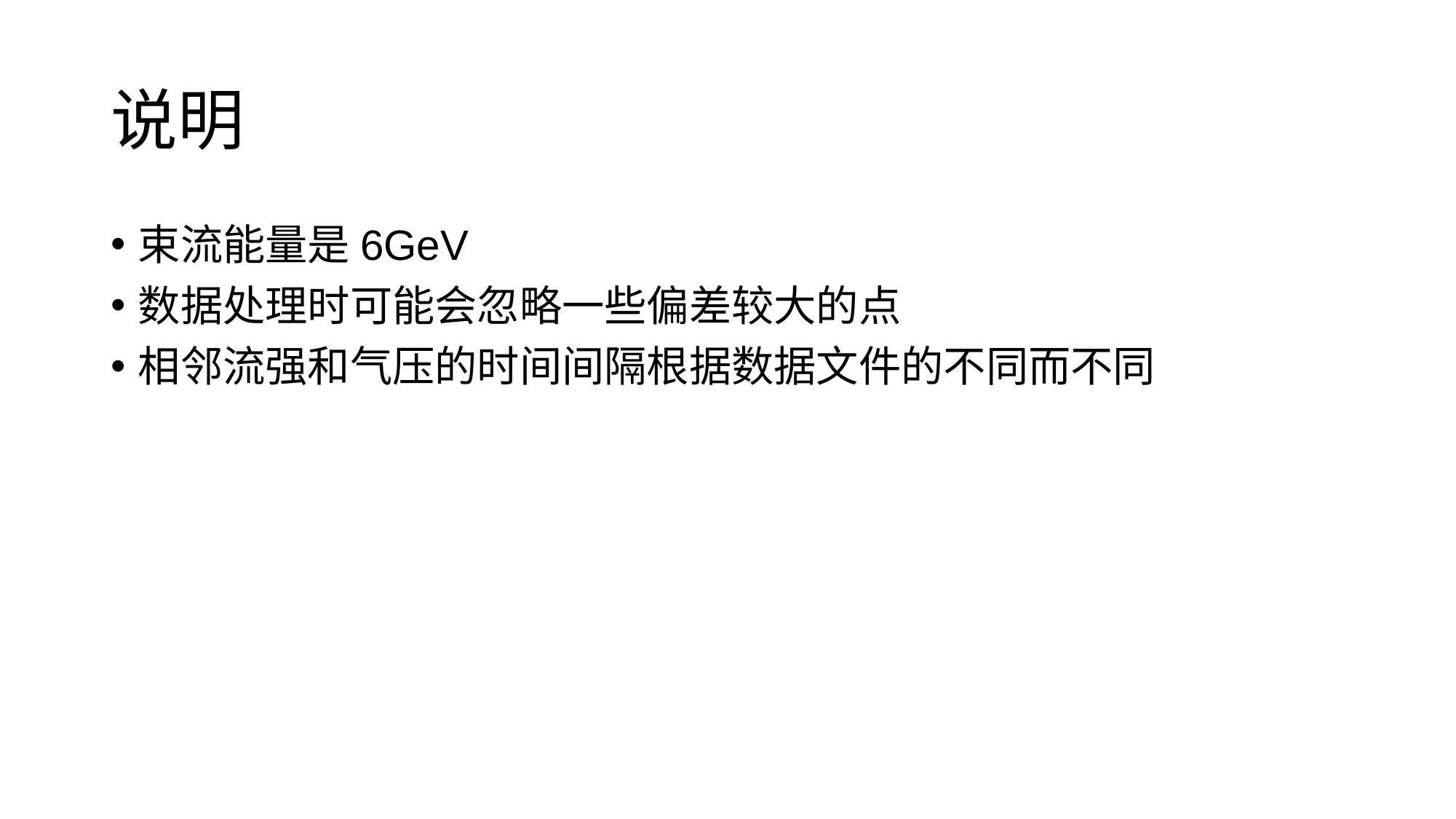

# 说明
束流能量是6GeV
数据处理时可能会忽略一些偏差较大的点
相邻流强和气压的时间间隔根据数据文件的不同而不同